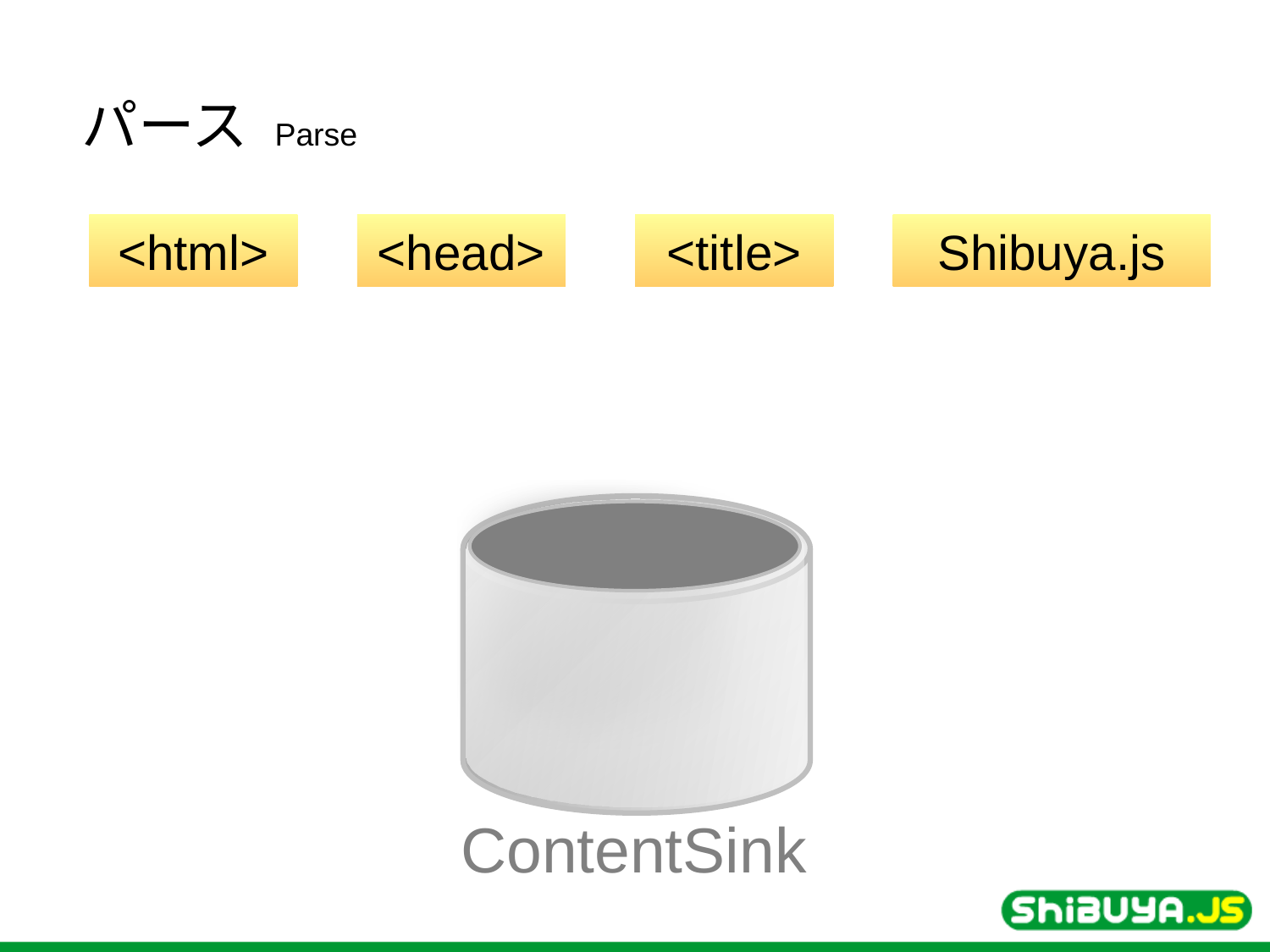

パース Parse
<html>
<head>
<title>
Shibuya.js

ContentSink